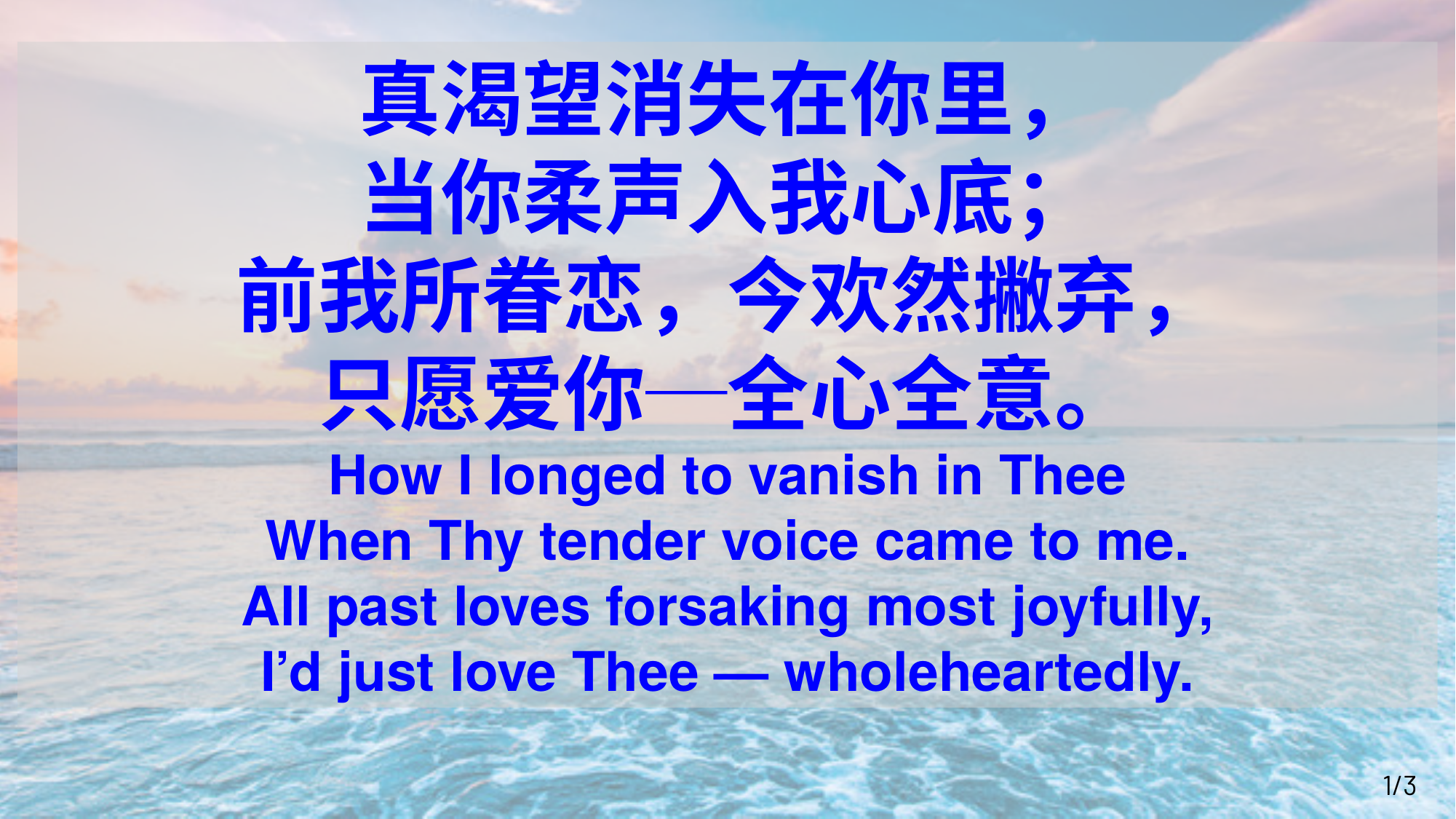

真渴望消失在你里，
当你柔声入我心底；
前我所眷恋，今欢然撇弃，
只愿爱你─全心全意。
How I longed to vanish in Thee
When Thy tender voice came to me.
All past loves forsaking most joyfully,
I’d just love Thee — wholeheartedly.
1/3